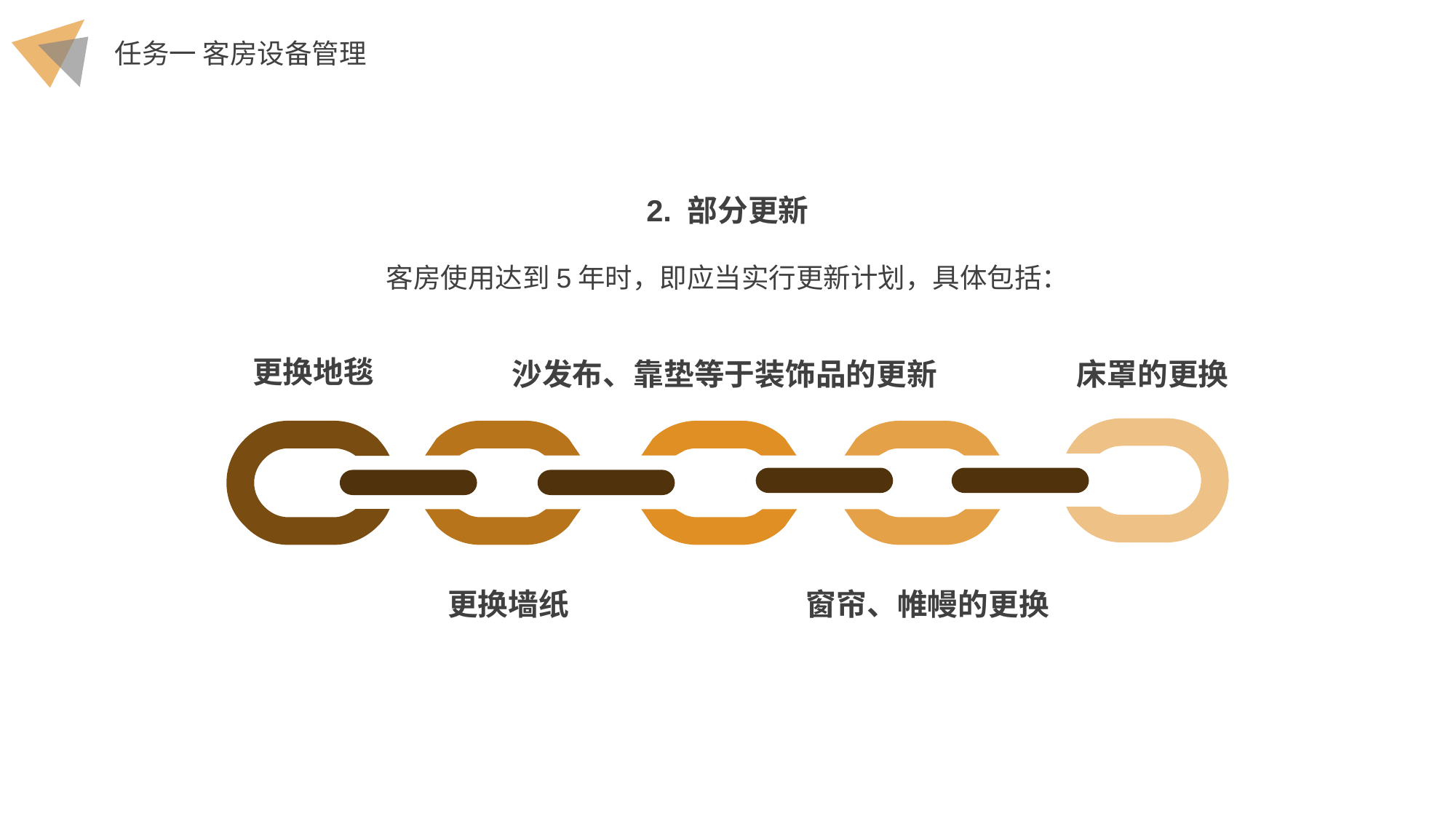

2. 部分更新
客房使用达到5年时，即应当实行更新计划，具体包括：
沙发布、靠垫等于装饰品的更新
更换地毯
床罩的更换

更换墙纸
窗帘、帷幔的更换